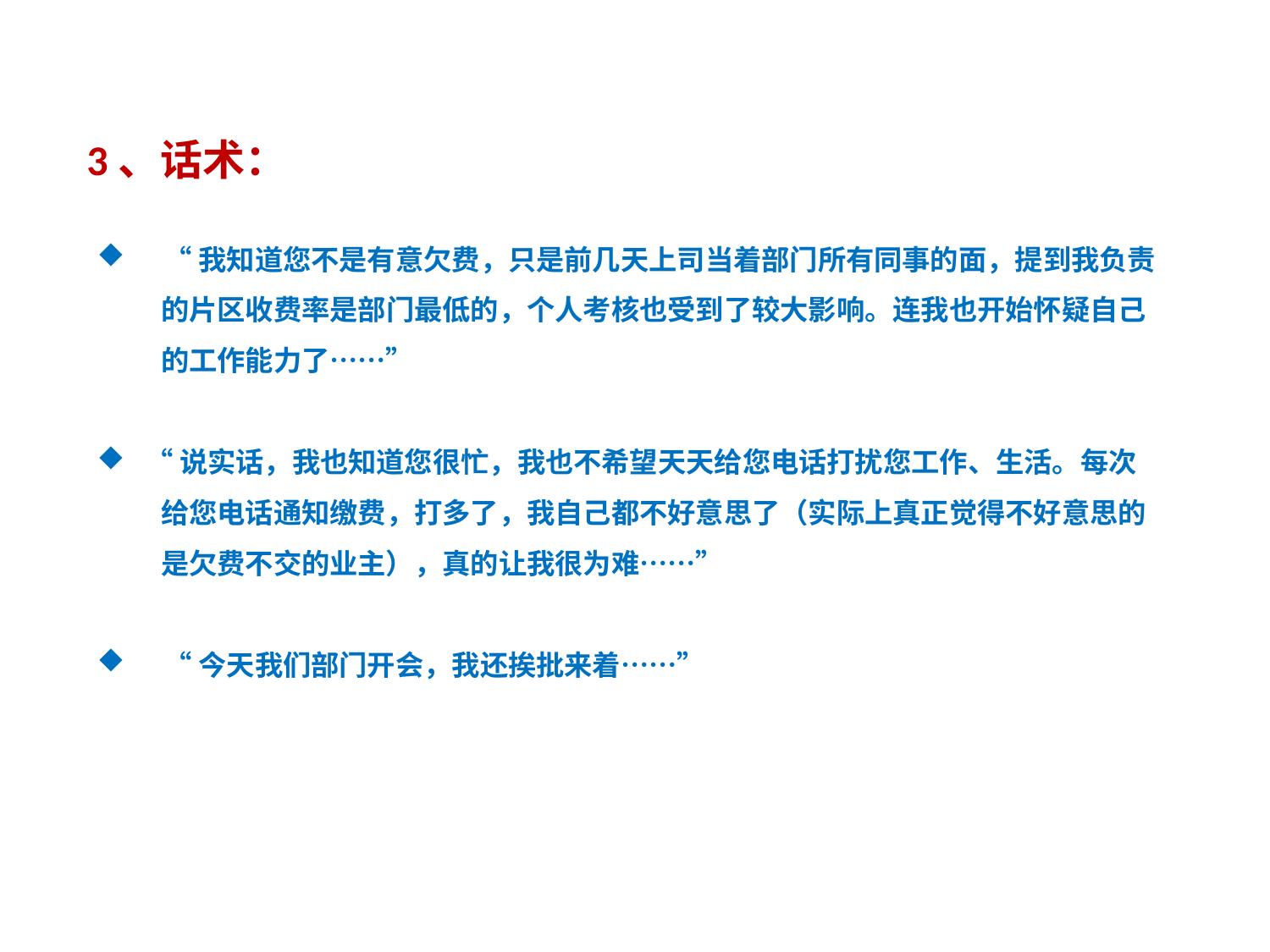

3、话术：
   “我知道您不是有意欠费，只是前几天上司当着部门所有同事的面，提到我负责
         的片区收费率是部门最低的，个人考核也受到了较大影响。连我也开始怀疑自己
         的工作能力了……”

“说实话，我也知道您很忙，我也不希望天天给您电话打扰您工作、生活。每次
         给您电话通知缴费，打多了，我自己都不好意思了（实际上真正觉得不好意思的
         是欠费不交的业主），真的让我很为难……”

   “今天我们部门开会，我还挨批来着……”